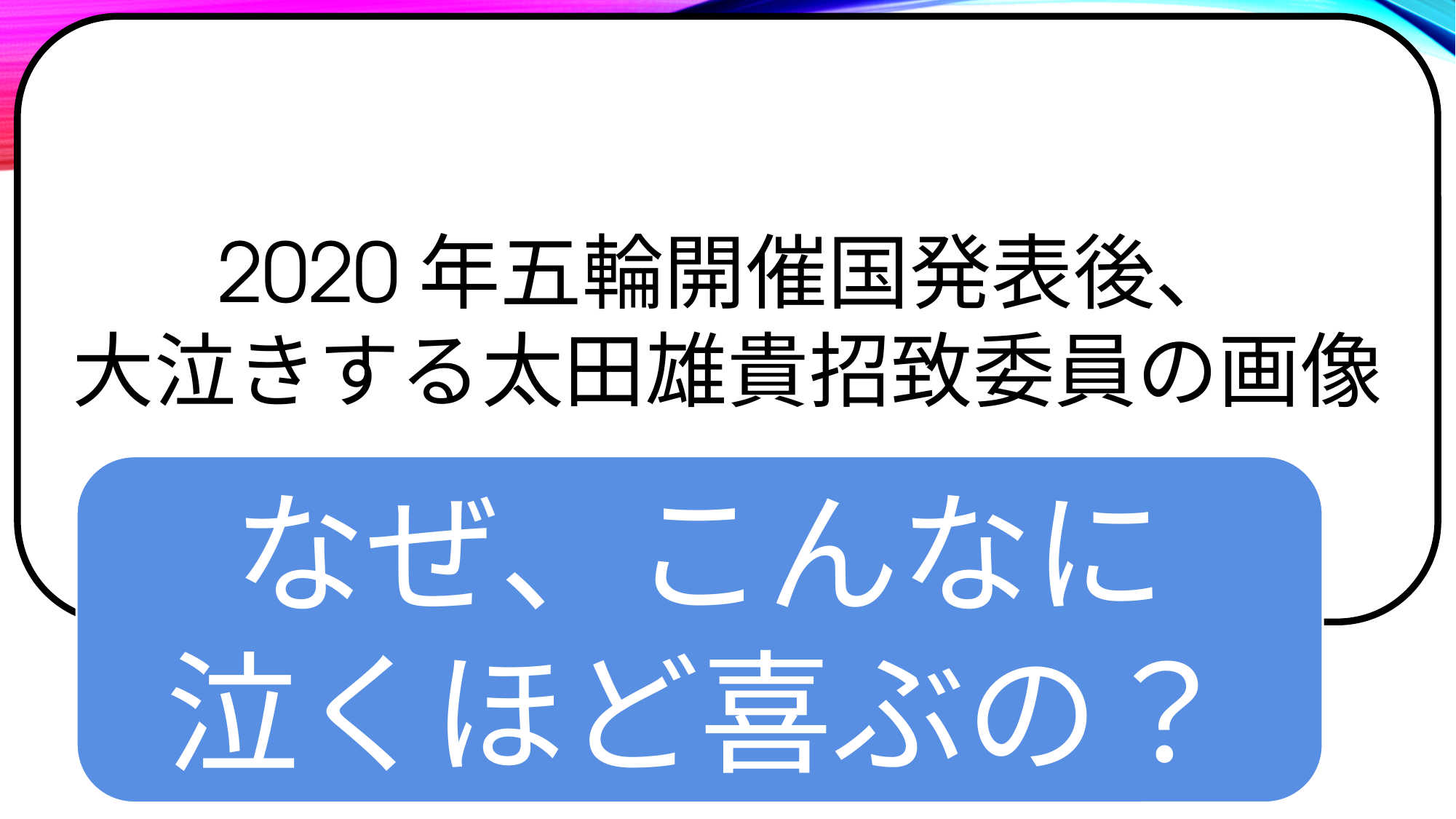

2020年五輪開催国発表後、
大泣きする太田雄貴招致委員の画像
#

なぜ、こんなに
泣くほど喜ぶの？